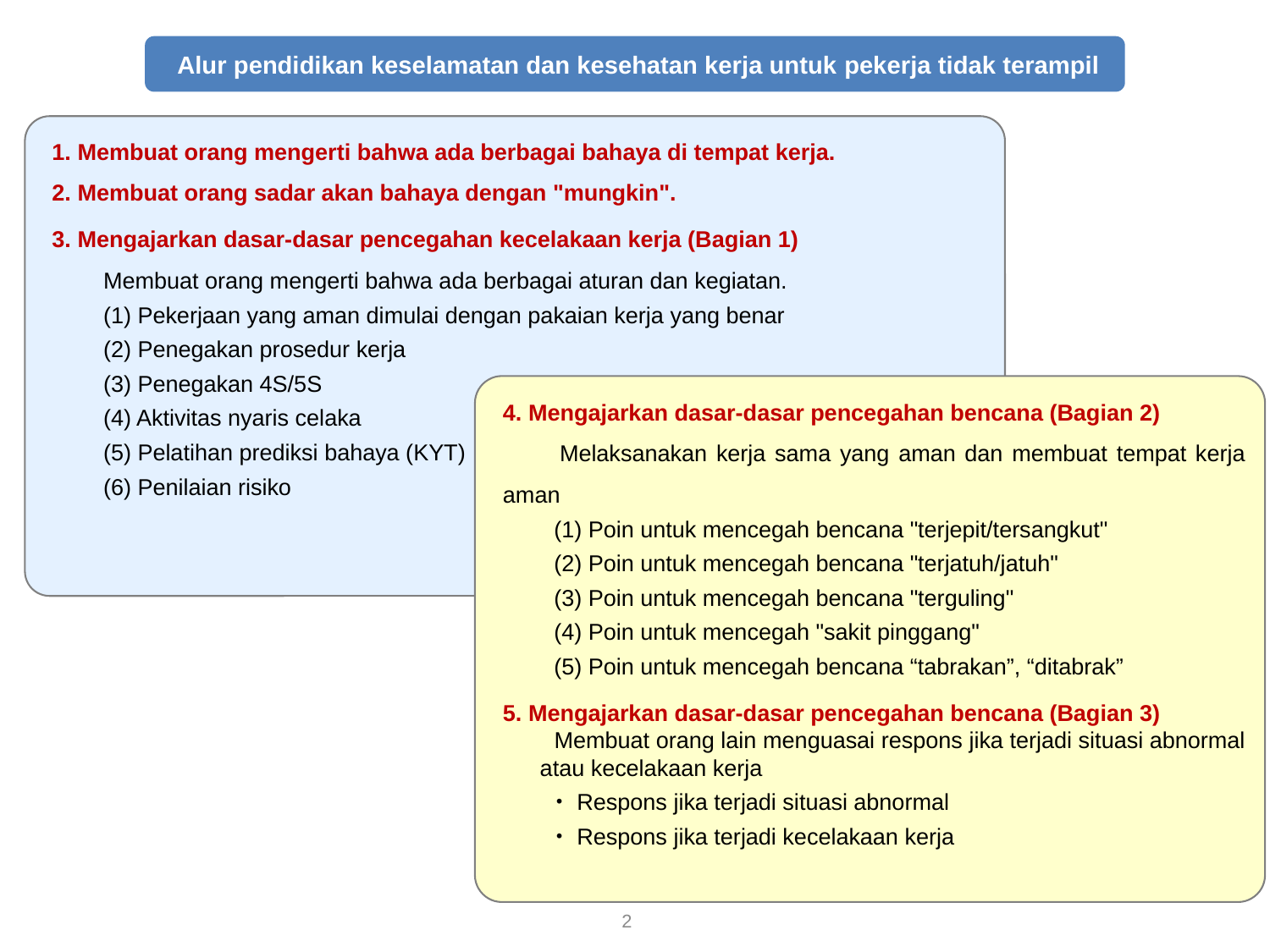

Alur pendidikan keselamatan dan kesehatan kerja untuk pekerja tidak terampil
1. Membuat orang mengerti bahwa ada berbagai bahaya di tempat kerja.
2. Membuat orang sadar akan bahaya dengan "mungkin".
3. Mengajarkan dasar-dasar pencegahan kecelakaan kerja (Bagian 1)
　　Membuat orang mengerti bahwa ada berbagai aturan dan kegiatan.
　　(1) Pekerjaan yang aman dimulai dengan pakaian kerja yang benar
　　(2) Penegakan prosedur kerja
　　(3) Penegakan 4S/5S
　　(4) Aktivitas nyaris celaka
　　(5) Pelatihan prediksi bahaya (KYT)
　　(6) Penilaian risiko
4. Mengajarkan dasar-dasar pencegahan bencana (Bagian 2)
　　Melaksanakan kerja sama yang aman dan membuat tempat kerja aman
　　(1) Poin untuk mencegah bencana "terjepit/tersangkut"
　　(2) Poin untuk mencegah bencana "terjatuh/jatuh"
　　(3) Poin untuk mencegah bencana "terguling"
　　(4) Poin untuk mencegah "sakit pinggang"
　　(5) Poin untuk mencegah bencana “tabrakan”, “ditabrak”
5. Mengajarkan dasar-dasar pencegahan bencana (Bagian 3)
　　Membuat orang lain menguasai respons jika terjadi situasi abnormal atau kecelakaan kerja
　　・Respons jika terjadi situasi abnormal
　　・Respons jika terjadi kecelakaan kerja
2